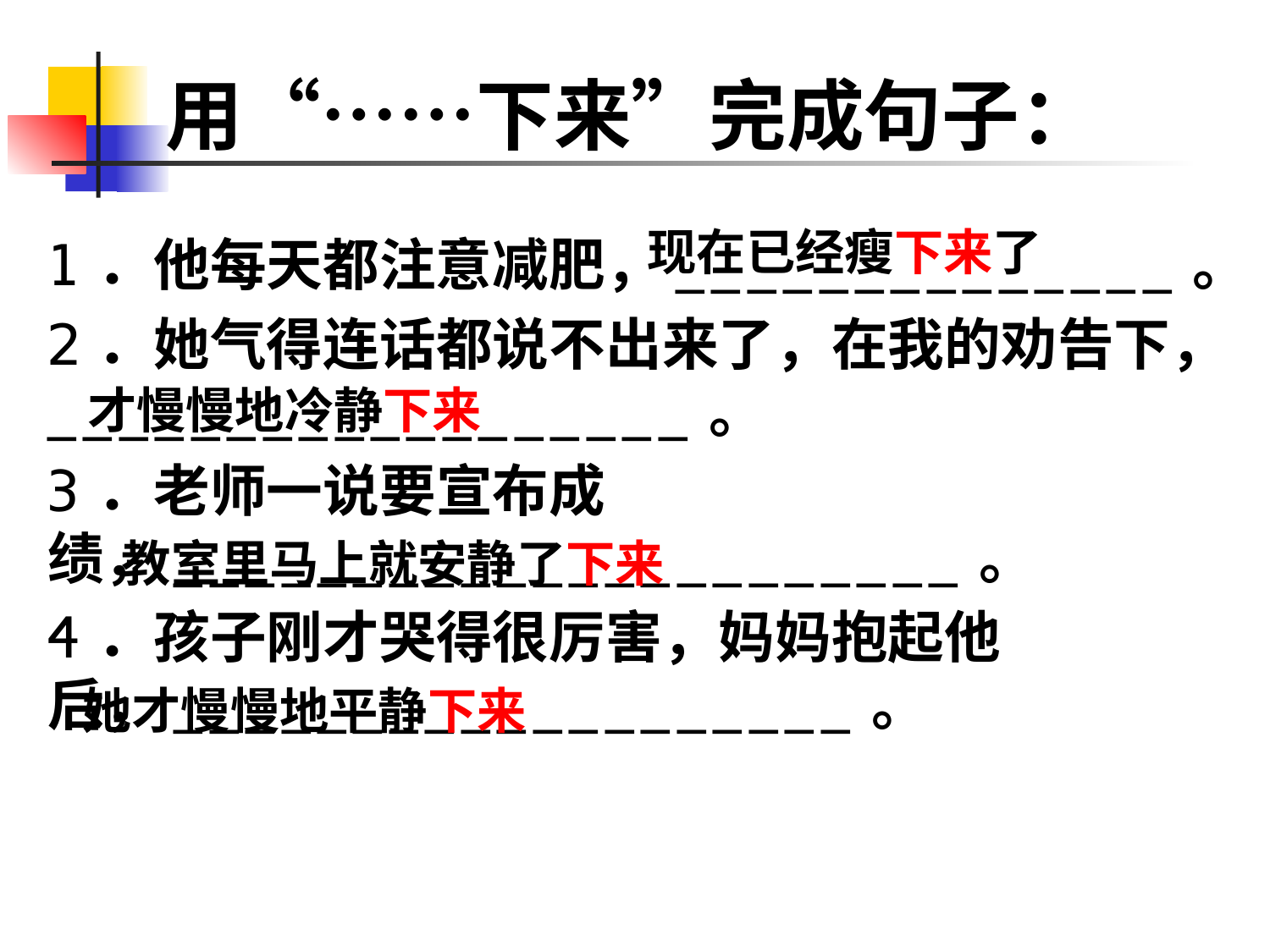

# 用“……下来”完成句子：
现在已经瘦下来了
1．他每天都注意减肥，______________。
2．她气得连话都说不出来了，在我的劝告下，__________________。
3．老师一说要宣布成绩，______________________。
4．孩子刚才哭得很厉害，妈妈抱起他后，___________________。

才慢慢地冷静下来
教室里马上就安静了下来
她才慢慢地平静下来